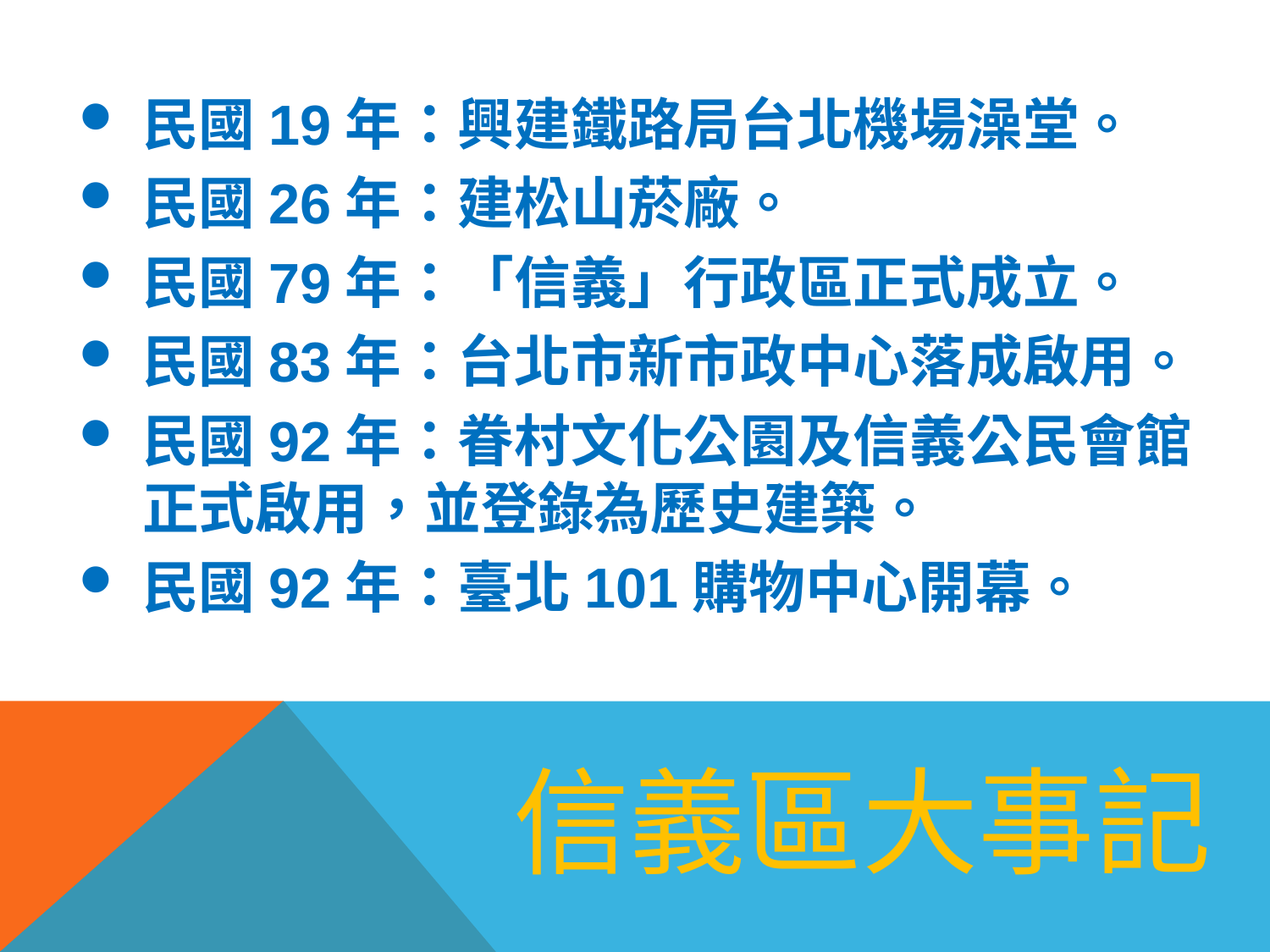

民國19年：興建鐵路局台北機場澡堂。
民國26年：建松山菸廠。
民國79年：「信義」行政區正式成立。
民國83年：台北市新市政中心落成啟用。
民國92年：眷村文化公園及信義公民會館正式啟用，並登錄為歷史建築。
民國92年：臺北101購物中心開幕。

信義區大事記